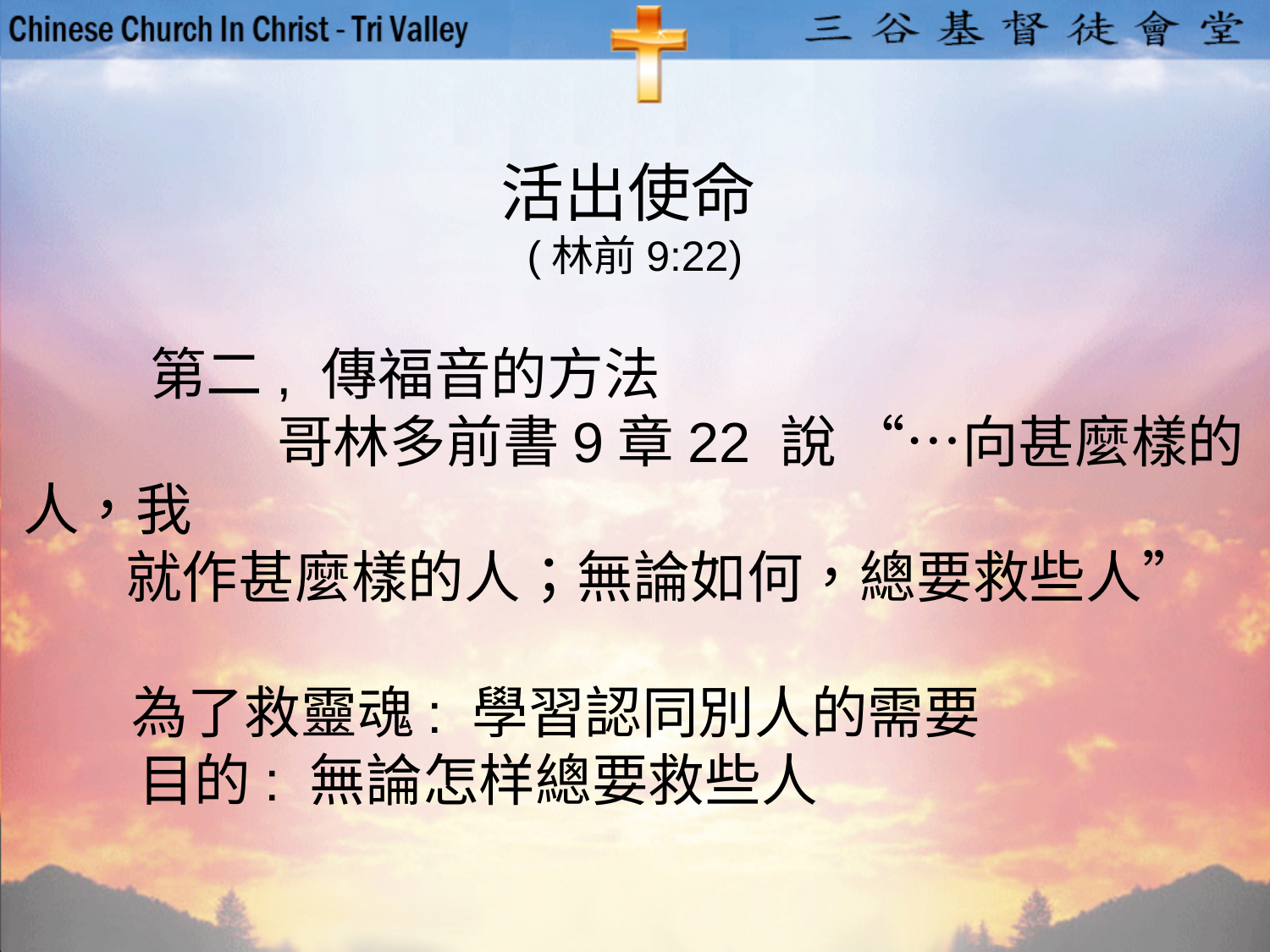

活出使命
(林前9:22)

	第二, 傳福音的方法
 		哥林多前書9章22 說 “…向甚麼樣的人，我
       就作甚麼樣的人；無論如何，總要救些人”

              為了救靈魂: 學習認同別人的需要
        目的: 無論怎样總要救些人